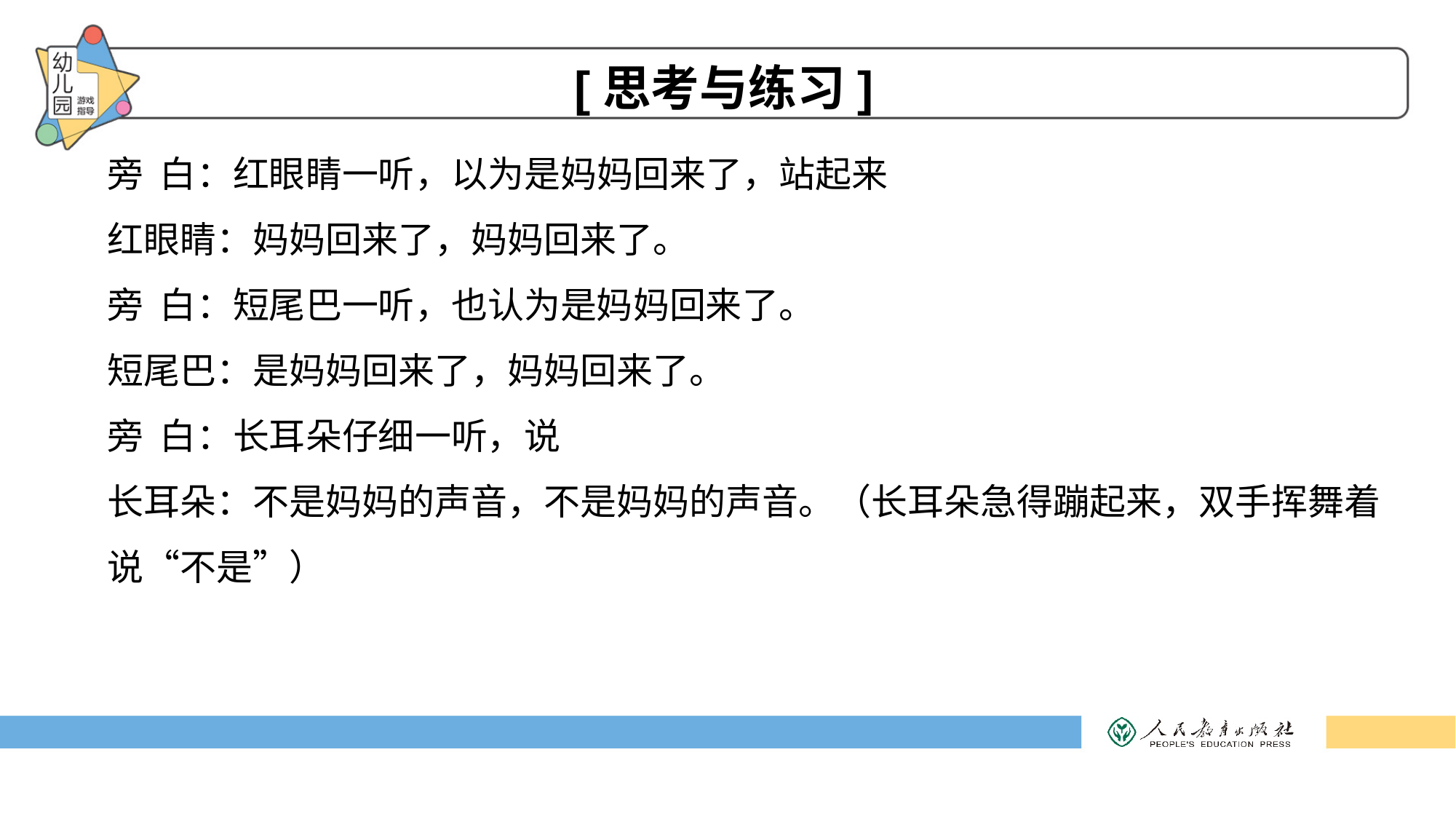

[思考与练习]
旁  白：红眼睛一听，以为是妈妈回来了，站起来
红眼睛：妈妈回来了，妈妈回来了。
旁  白：短尾巴一听，也认为是妈妈回来了。
短尾巴：是妈妈回来了，妈妈回来了。
旁  白：长耳朵仔细一听，说
长耳朵：不是妈妈的声音，不是妈妈的声音。（长耳朵急得蹦起来，双手挥舞着说“不是”）